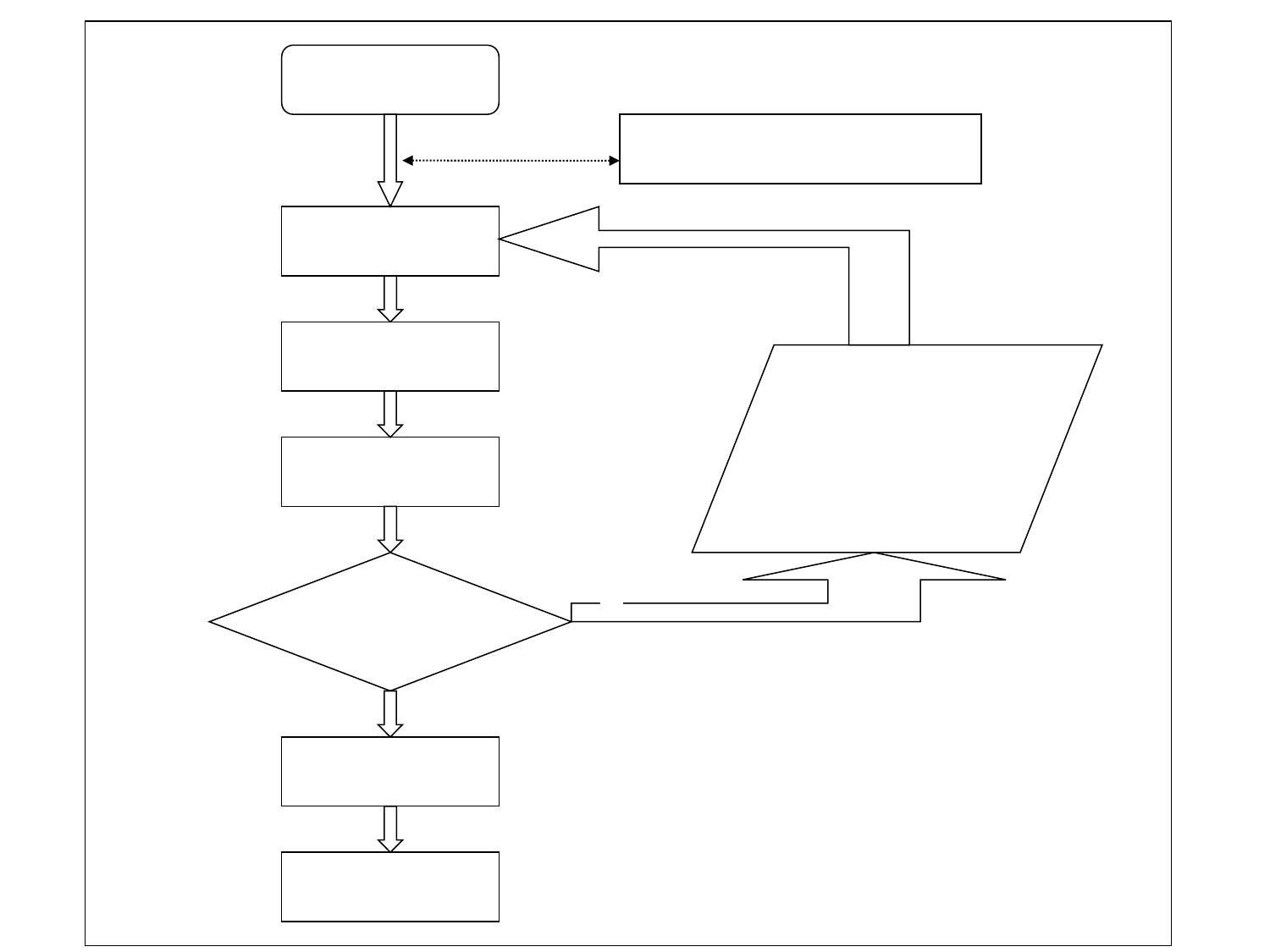

開始測驗

另一途徑
提供練習題數題，並估計起始值

開始選一題

受試者作答

電腦化題庫系統

估計能力值
（運算、挑題、呈現
  下一題）

否
終止條件
 滿足？

是

結束測驗

輸出考試成績